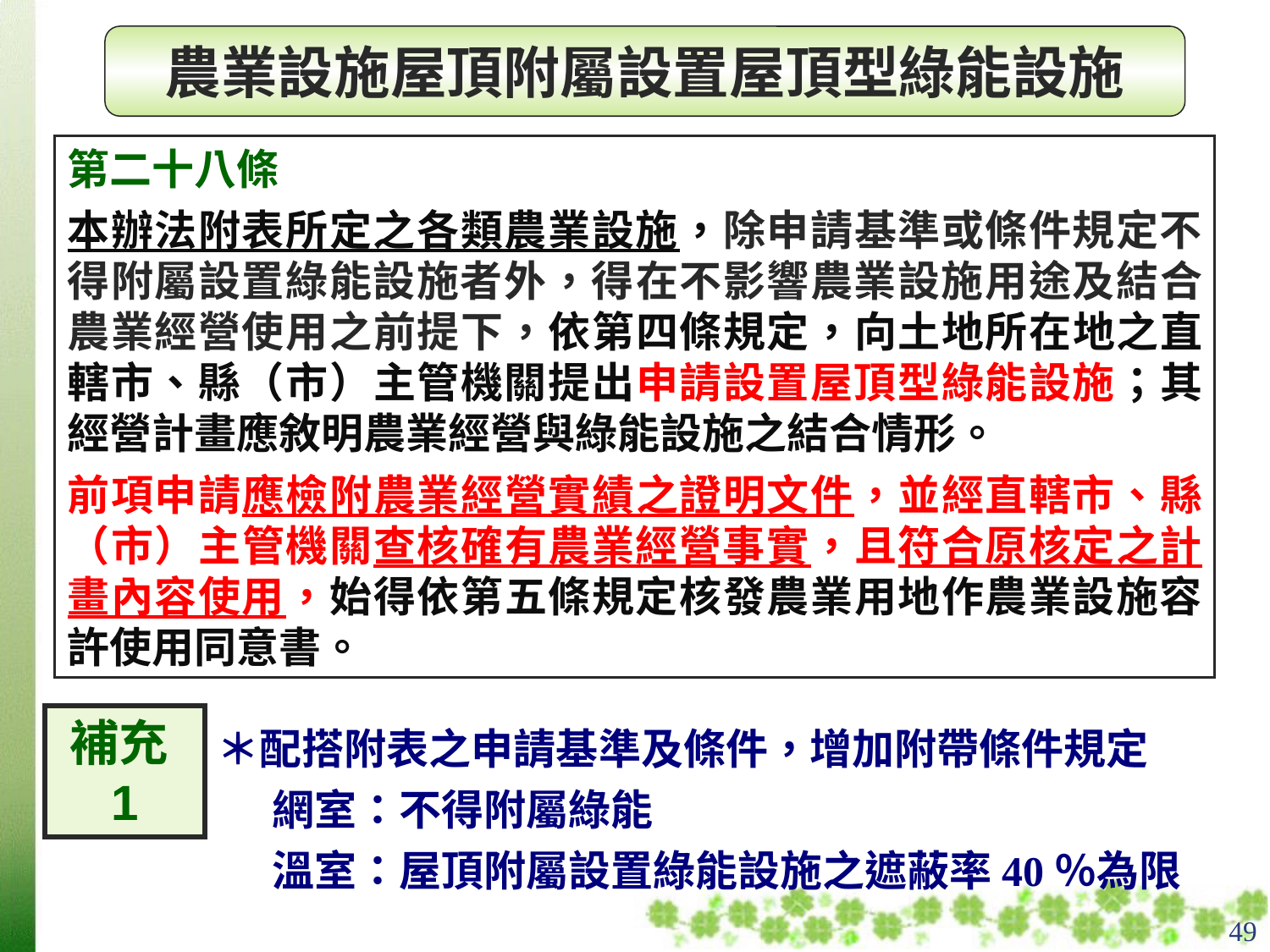

農業設施屋頂附屬設置屋頂型綠能設施
第二十八條
本辦法附表所定之各類農業設施，除申請基準或條件規定不得附屬設置綠能設施者外，得在不影響農業設施用途及結合農業經營使用之前提下，依第四條規定，向土地所在地之直轄市、縣（市）主管機關提出申請設置屋頂型綠能設施；其經營計畫應敘明農業經營與綠能設施之結合情形。
前項申請應檢附農業經營實績之證明文件，並經直轄市、縣（市）主管機關查核確有農業經營事實，且符合原核定之計畫內容使用，始得依第五條規定核發農業用地作農業設施容許使用同意書。
補充1
＊配搭附表之申請基準及條件，增加附帶條件規定
  網室：不得附屬綠能
  溫室：屋頂附屬設置綠能設施之遮蔽率40％為限
49